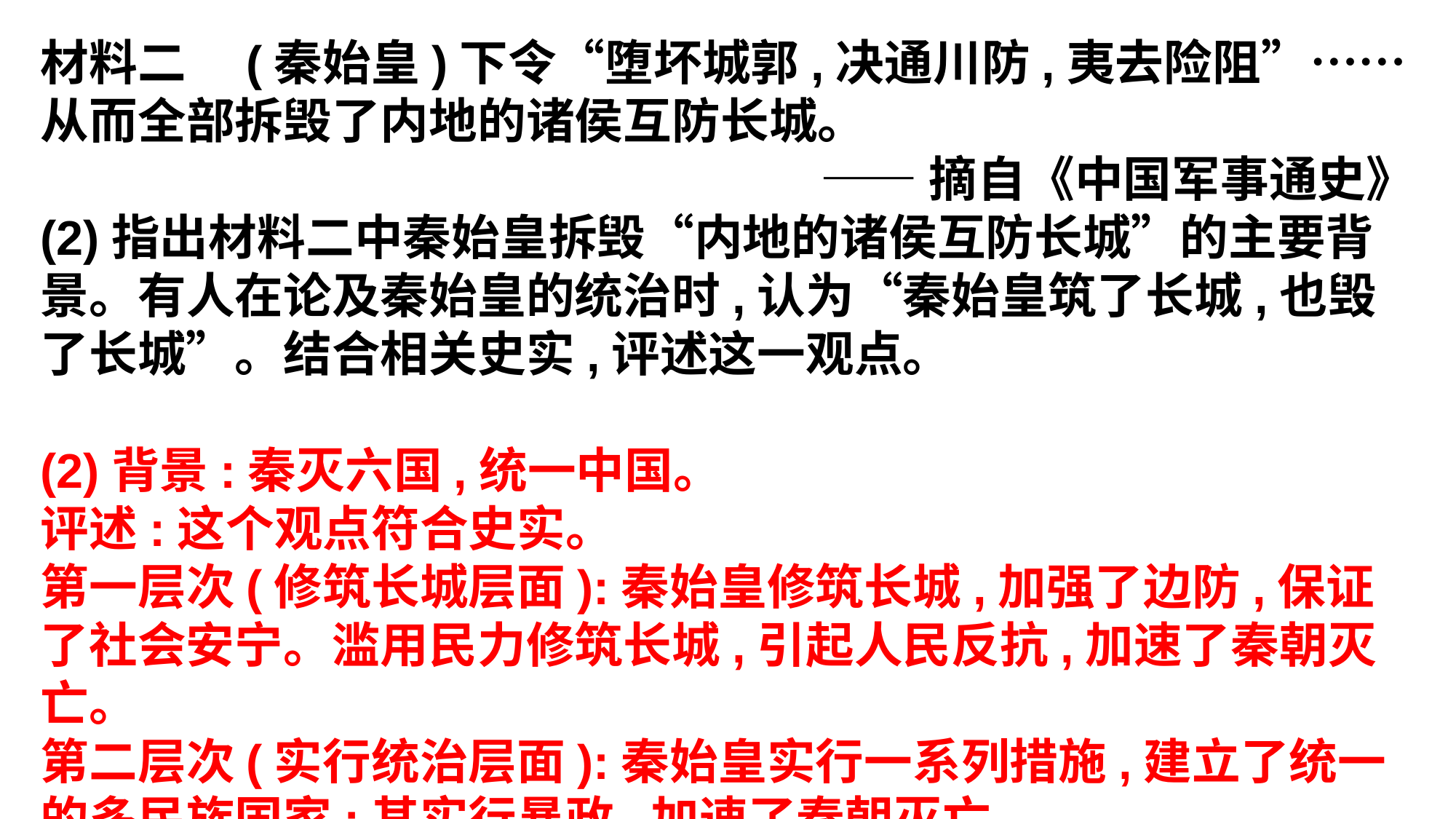

材料二　(秦始皇)下令“堕坏城郭,决通川防,夷去险阻”……从而全部拆毁了内地的诸侯互防长城。
——摘自《中国军事通史》
(2)指出材料二中秦始皇拆毁“内地的诸侯互防长城”的主要背景。有人在论及秦始皇的统治时,认为“秦始皇筑了长城,也毁了长城”。结合相关史实,评述这一观点。

(2)背景:秦灭六国,统一中国。
评述:这个观点符合史实。
第一层次(修筑长城层面):秦始皇修筑长城,加强了边防,保证了社会安宁。滥用民力修筑长城,引起人民反抗,加速了秦朝灭亡。
第二层次(实行统治层面):秦始皇实行一系列措施,建立了统一的多民族国家;其实行暴政,加速了秦朝灭亡。